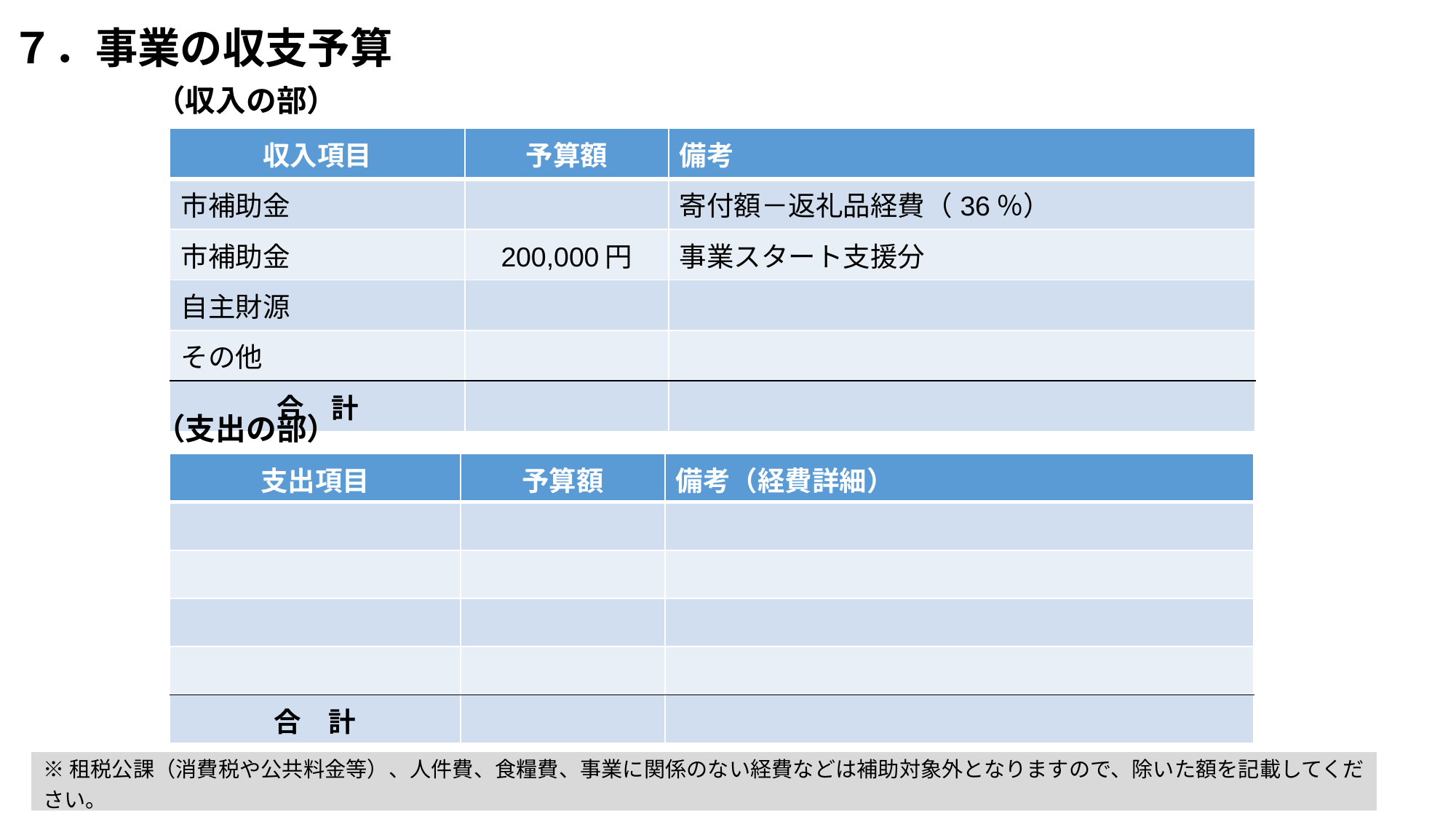

# ７．事業の収支予算
　　　　（収入の部）
| 収入項目 | 予算額 | 備考 |
| --- | --- | --- |
| 市補助金 |  | 寄付額－返礼品経費（36％） |
| 市補助金 | 200,000円 | 事業スタート支援分 |
| 自主財源 |  |  |
| その他 |  |  |
| 合　計 |  |  |
　　　　（支出の部）
| 支出項目 | 予算額 | 備考（経費詳細） |
| --- | --- | --- |
|  |  |  |
|  |  |  |
|  |  |  |
|  |  |  |
| 合　計 |  |  |
※租税公課（消費税や公共料金等）、人件費、食糧費、事業に関係のない経費などは補助対象外となりますので、除いた額を記載してください。